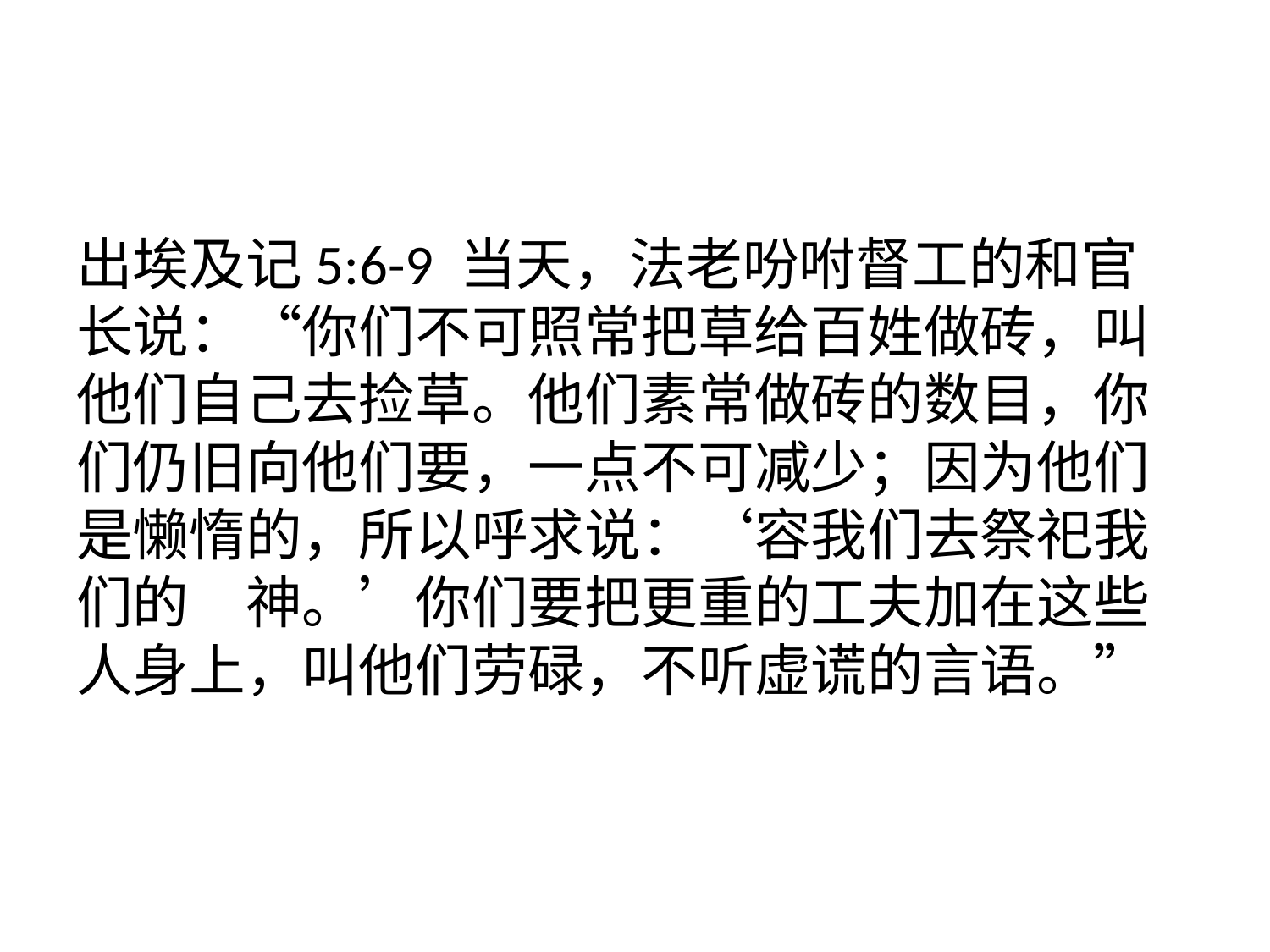

#
出埃及记5:6-9 当天，法老吩咐督工的和官长说：“你们不可照常把草给百姓做砖，叫他们自己去捡草。他们素常做砖的数目，你们仍旧向他们要，一点不可减少；因为他们是懒惰的，所以呼求说：‘容我们去祭祀我们的　神。’你们要把更重的工夫加在这些人身上，叫他们劳碌，不听虚谎的言语。”